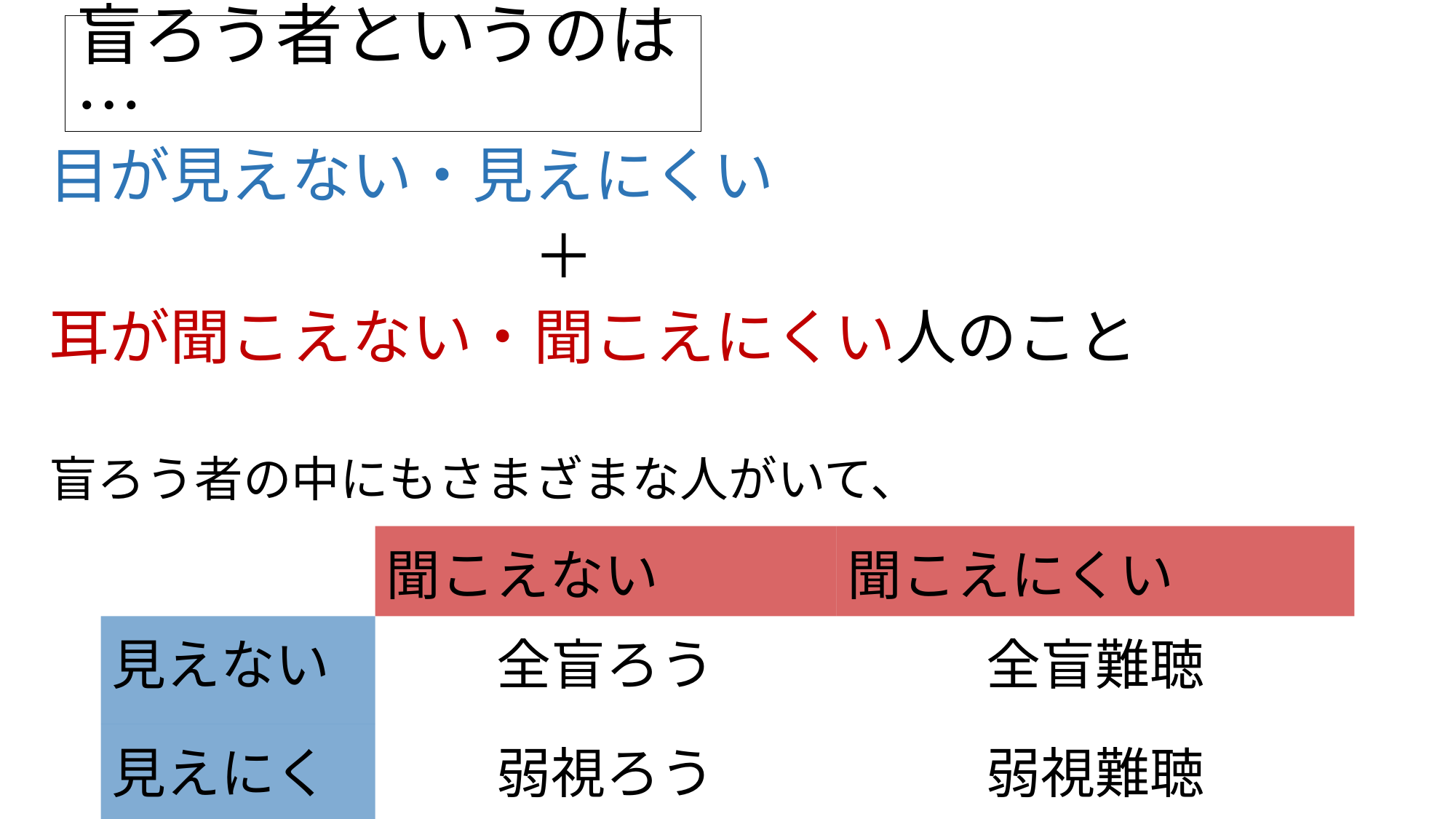

# 盲ろう者というのは…
目が見えない・見えにくい
　　　　　　　　＋
耳が聞こえない・聞こえにくい人のこと

盲ろう者の中にもさまざまな人がいて、
|  | 聞こえない | 聞こえにくい |
| --- | --- | --- |
| 見えない | 全盲ろう | 全盲難聴 |
| 見えにくい | 弱視ろう | 弱視難聴 |